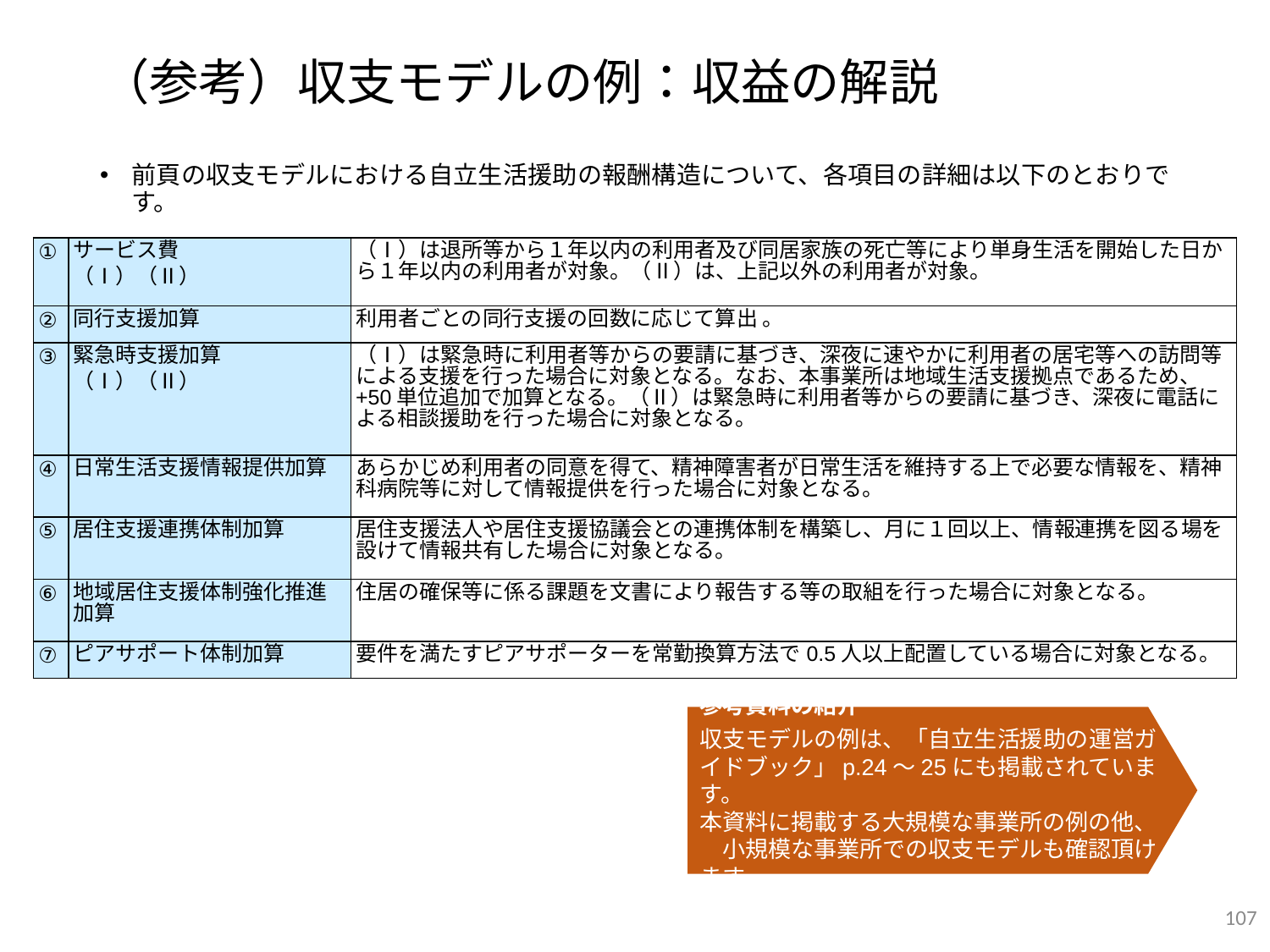

（参考）収支モデルの例：収益の解説
前頁の収支モデルにおける自立生活援助の報酬構造について、各項目の詳細は以下のとおりです。
| ① | サービス費  （Ⅰ）（Ⅱ） | （Ⅰ）は退所等から１年以内の利用者及び同居家族の死亡等により単身生活を開始した日から１年以内の利用者が対象。（Ⅱ）は、上記以外の利用者が対象。 |
| --- | --- | --- |
| ② | 同行支援加算 | 利用者ごとの同行支援の回数に応じて算出 。 |
| ③ | 緊急時支援加算 （Ⅰ）（Ⅱ） | （Ⅰ）は緊急時に利用者等からの要請に基づき、深夜に速やかに利用者の居宅等への訪問等による支援を行った場合に対象となる。なお、本事業所は地域生活支援拠点であるため、+50単位追加で加算となる。（Ⅱ）は緊急時に利用者等からの要請に基づき、深夜に電話による相談援助を行った場合に対象となる。 |
| ④ | 日常生活支援情報提供加算 | あらかじめ利用者の同意を得て、精神障害者が日常生活を維持する上で必要な情報を、精神科病院等に対して情報提供を行った場合に対象となる。 |
| ⑤ | 居住支援連携体制加算 | 居住支援法人や居住支援協議会との連携体制を構築し、月に１回以上、情報連携を図る場を設けて情報共有した場合に対象となる。 |
| ⑥ | 地域居住支援体制強化推進加算 | 住居の確保等に係る課題を文書により報告する等の取組を行った場合に対象となる。 |
| ⑦ | ピアサポート体制加算 | 要件を満たすピアサポーターを常勤換算方法で0.5人以上配置している場合に対象となる。 |
参考資料の紹介

収支モデルの例は、「自立生活援助の運営ガイドブック」p.24～25にも掲載されています。
本資料に掲載する大規模な事業所の例の他、　小規模な事業所での収支モデルも確認頂けます。
107